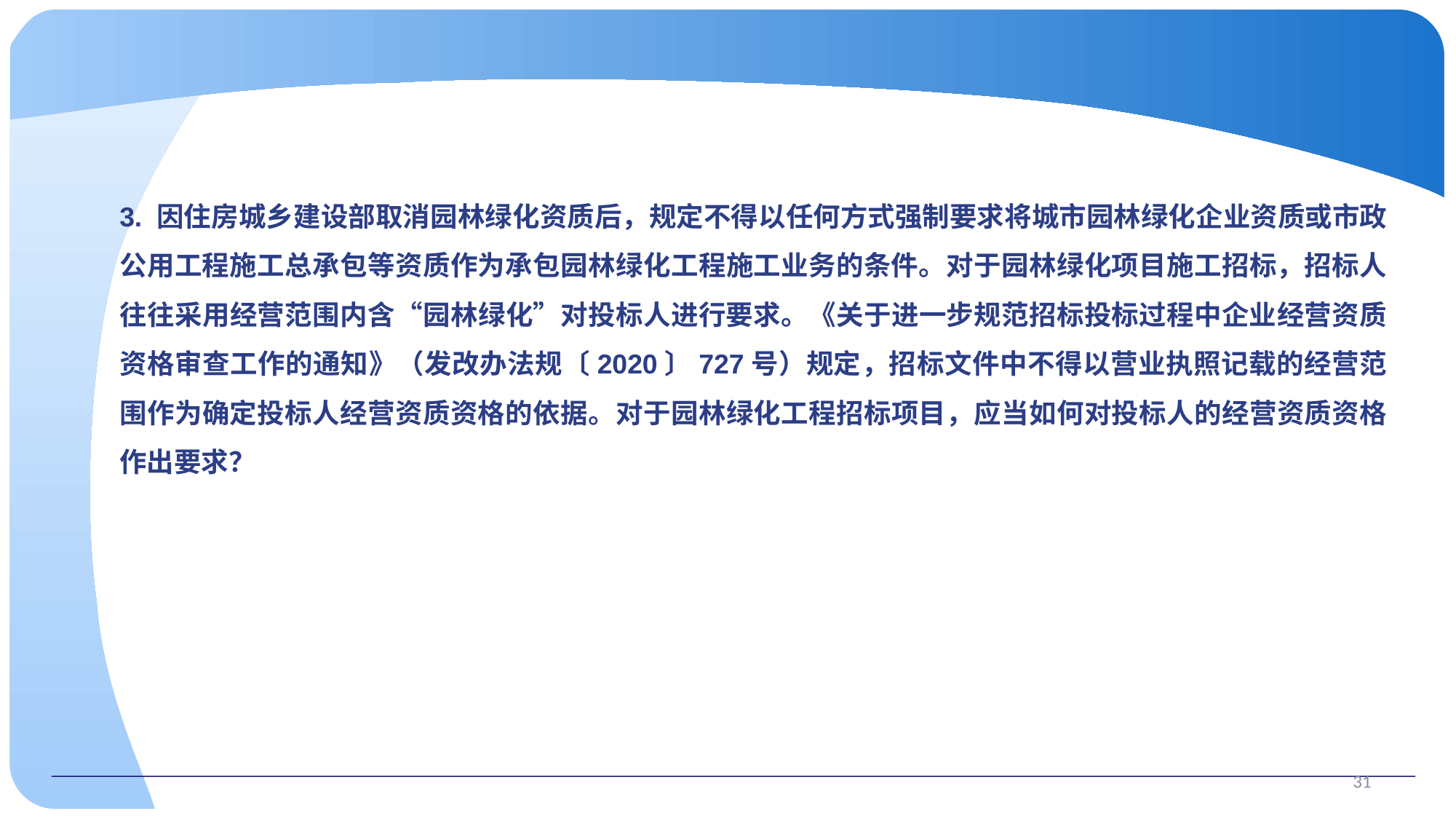

3. 因住房城乡建设部取消园林绿化资质后，规定不得以任何方式强制要求将城市园林绿化企业资质或市政公用工程施工总承包等资质作为承包园林绿化工程施工业务的条件。对于园林绿化项目施工招标，招标人往往采用经营范围内含“园林绿化”对投标人进行要求。《关于进一步规范招标投标过程中企业经营资质资格审查工作的通知》（发改办法规〔2020〕727号）规定，招标文件中不得以营业执照记载的经营范围作为确定投标人经营资质资格的依据。对于园林绿化工程招标项目，应当如何对投标人的经营资质资格作出要求？
31